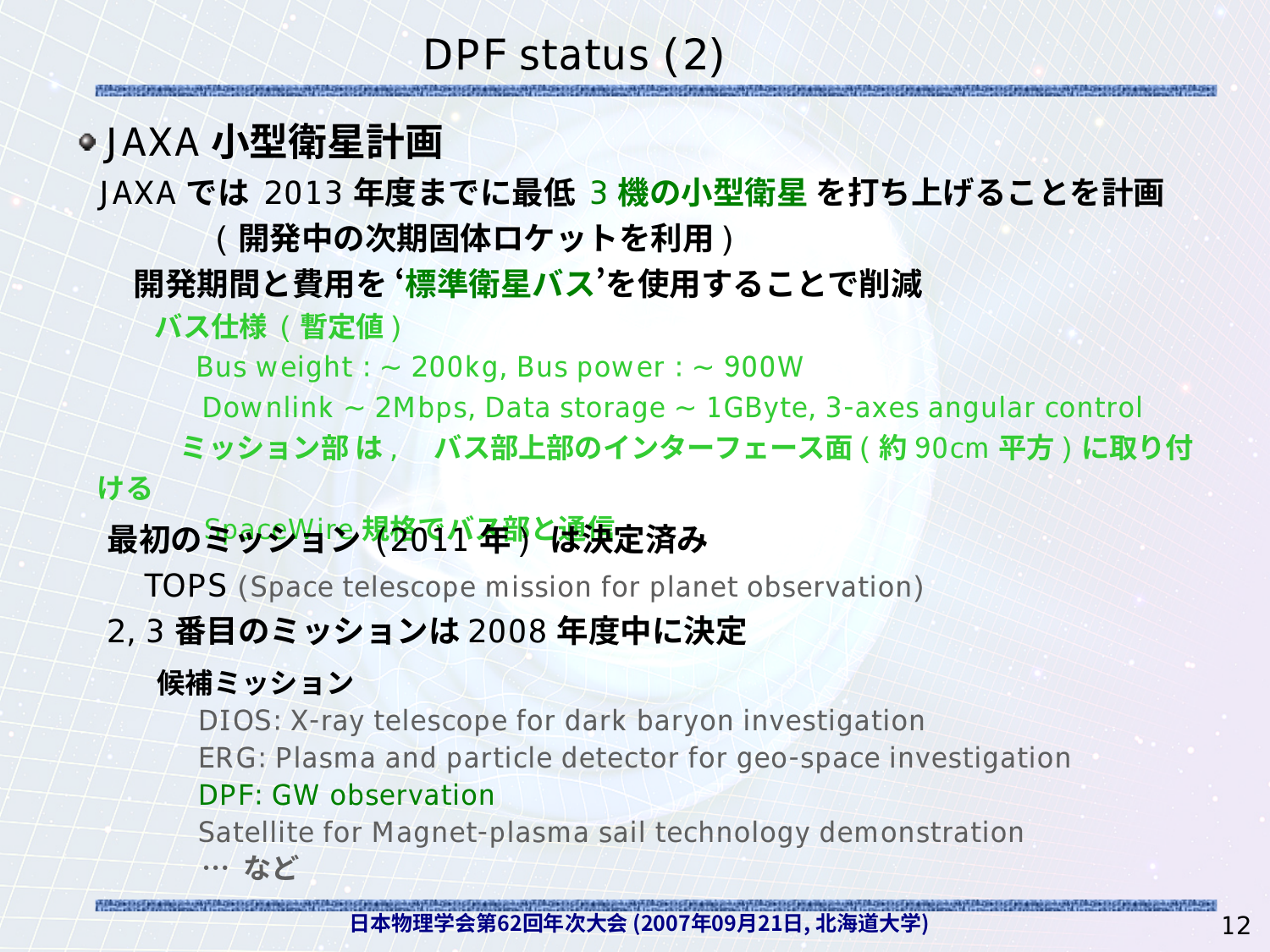

# DPF status (2)
JAXA小型衛星計画
JAXAでは 2013年度までに最低 3機の小型衛星 を打ち上げることを計画
        　  (開発中の次期固体ロケットを利用)
    開発期間と費用を ‘標準衛星バス’を使用することで削減
        バス仕様 (暫定値)
            Bus weight : ~ 200kg, Bus power : ~ 900W
 　         Downlink ~ 2Mbps, Data storage ~ 1GByte, 3-axes angular control
            ミッション部 は,　バス部上部のインターフェース面(約90cm平方)に取り付ける
             SpaceWire規格でバス部と通信
最初のミッション (2011年) は決定済み
    TOPS (Space telescope mission for planet observation)
2, 3番目のミッションは2008年度中に決定
候補ミッション
     DIOS: X-ray telescope for dark baryon investigation
     ERG: Plasma and particle detector for geo-space investigation
     DPF: GW observation
     Satellite for Magnet-plasma sail technology demonstration
       … など
日本物理学会第62回年次大会 (2007年09月21日, 北海道大学)
12